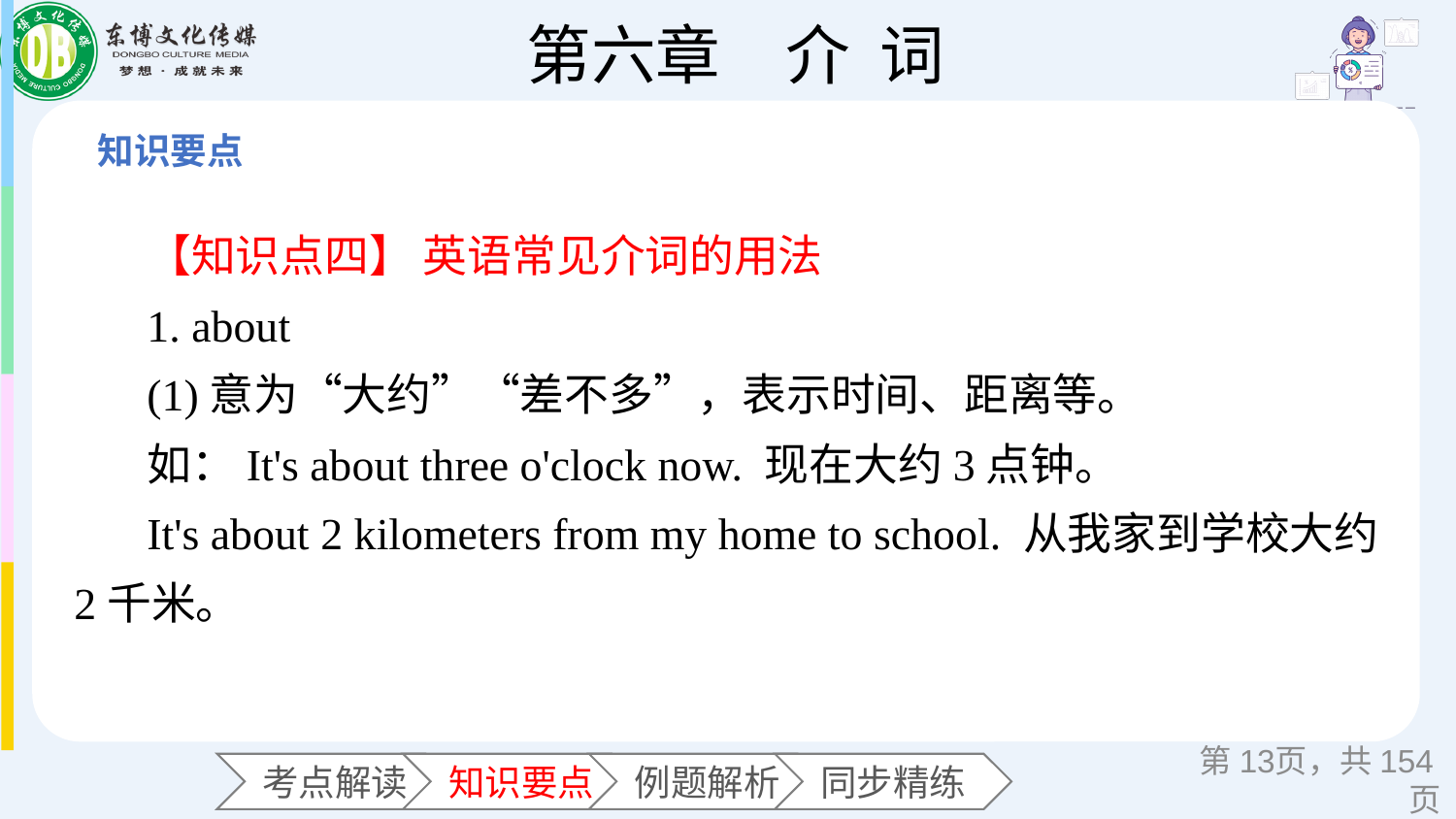

【知识点四】 英语常见介词的用法
1. about
(1)意为“大约”“差不多”，表示时间、距离等。
如：It's about three o'clock now. 现在大约3点钟。
It's about 2 kilometers from my home to school. 从我家到学校大约2千米。

第13页，共154页